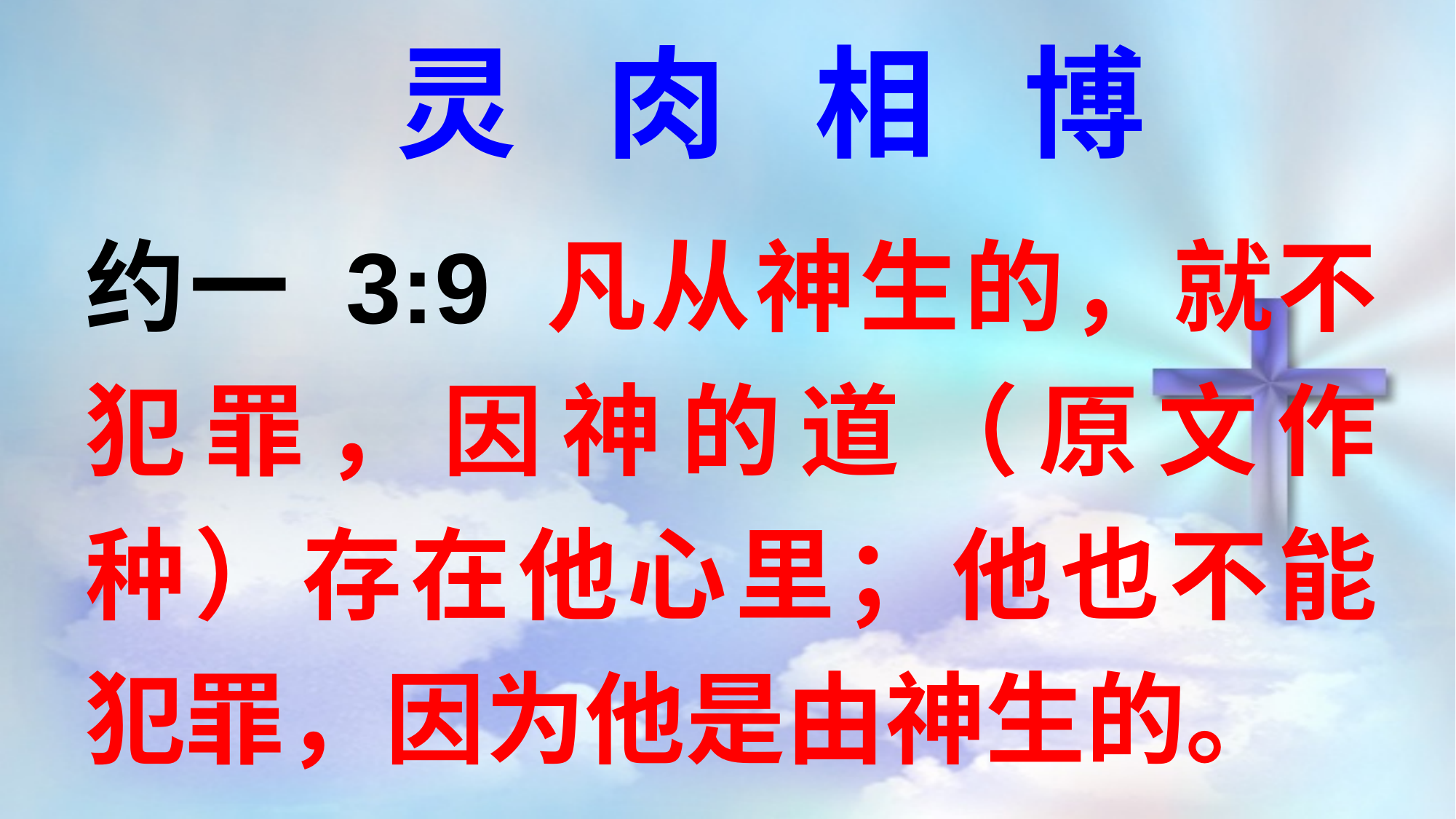

灵 肉 相 博
约一 3:9 凡从神生的，就不犯罪，因神的道（原文作种）存在他心里；他也不能犯罪，因为他是由神生的。